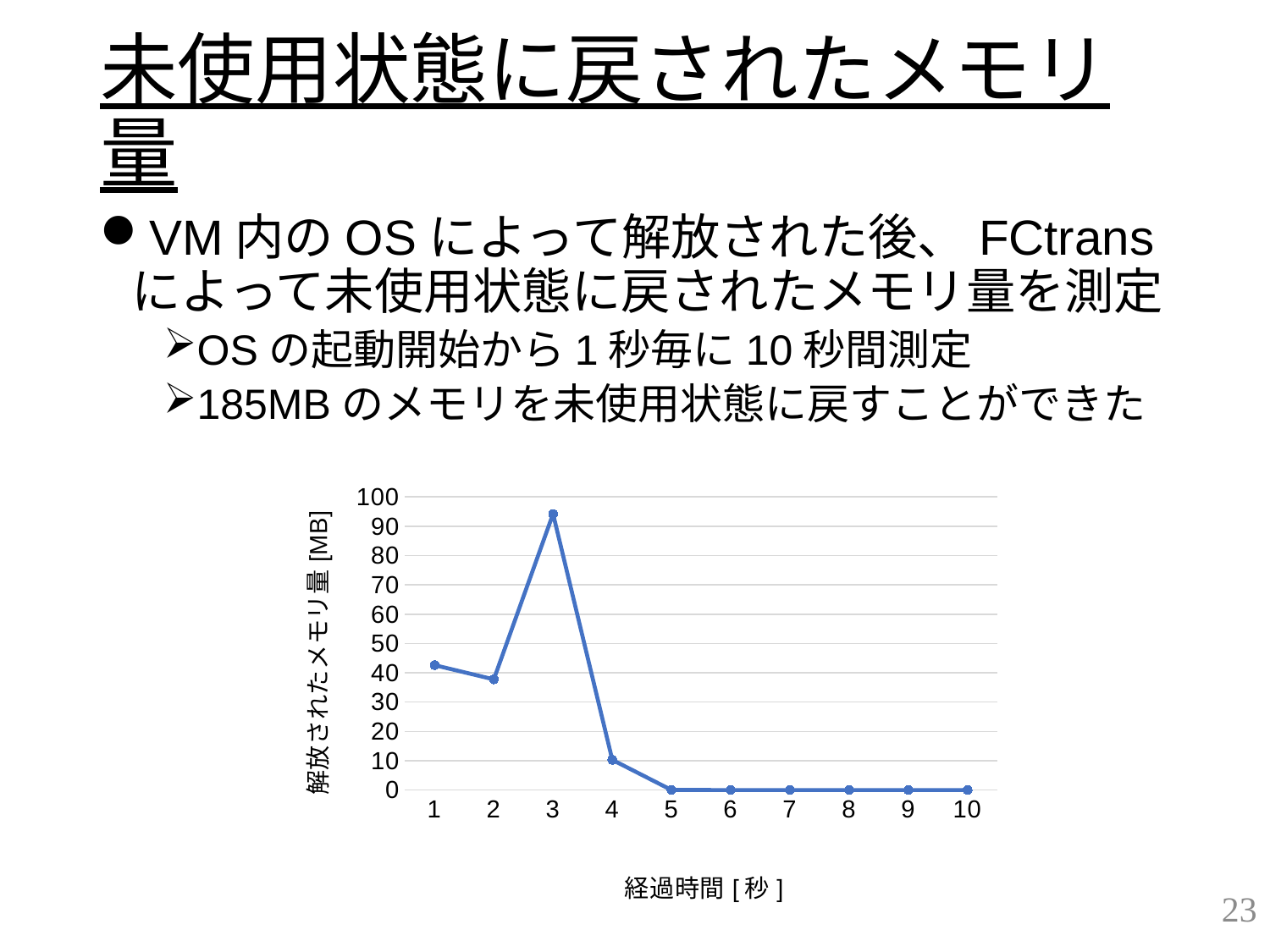

# 未使用状態に戻されたメモリ量
VM内のOSによって解放された後、FCtransによって未使用状態に戻されたメモリ量を測定
OSの起動開始から1秒毎に10秒間測定
185MBのメモリを未使用状態に戻すことができた

### Chart

| Category |  |
|---|---|
23